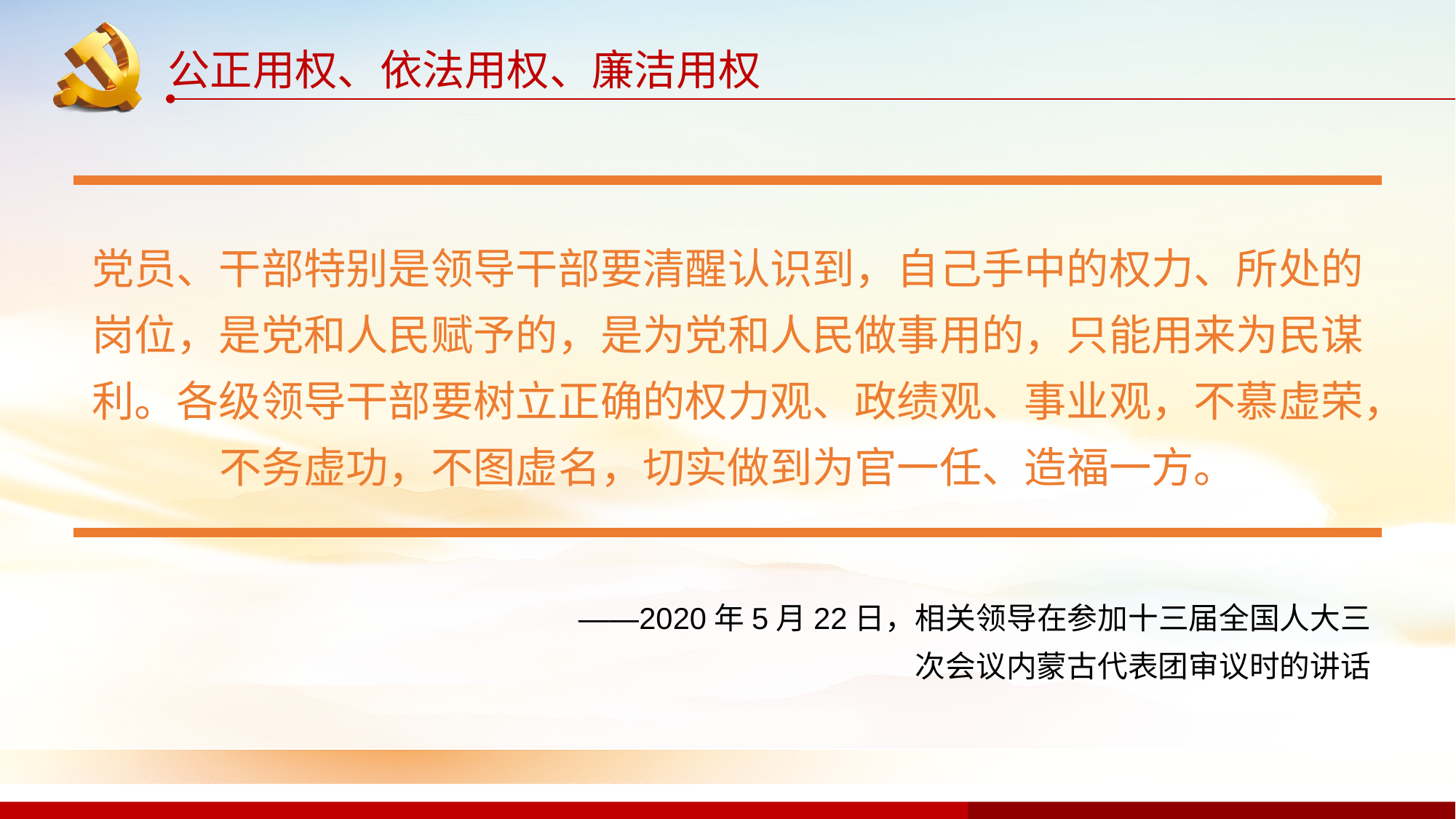

公正用权、依法用权、廉洁用权

党员、干部特别是领导干部要清醒认识到，自己手中的权力、所处的岗位，是党和人民赋予的，是为党和人民做事用的，只能用来为民谋利。各级领导干部要树立正确的权力观、政绩观、事业观，不慕虚荣，不务虚功，不图虚名，切实做到为官一任、造福一方。
——2020年5月22日，相关领导在参加十三届全国人大三次会议内蒙古代表团审议时的讲话